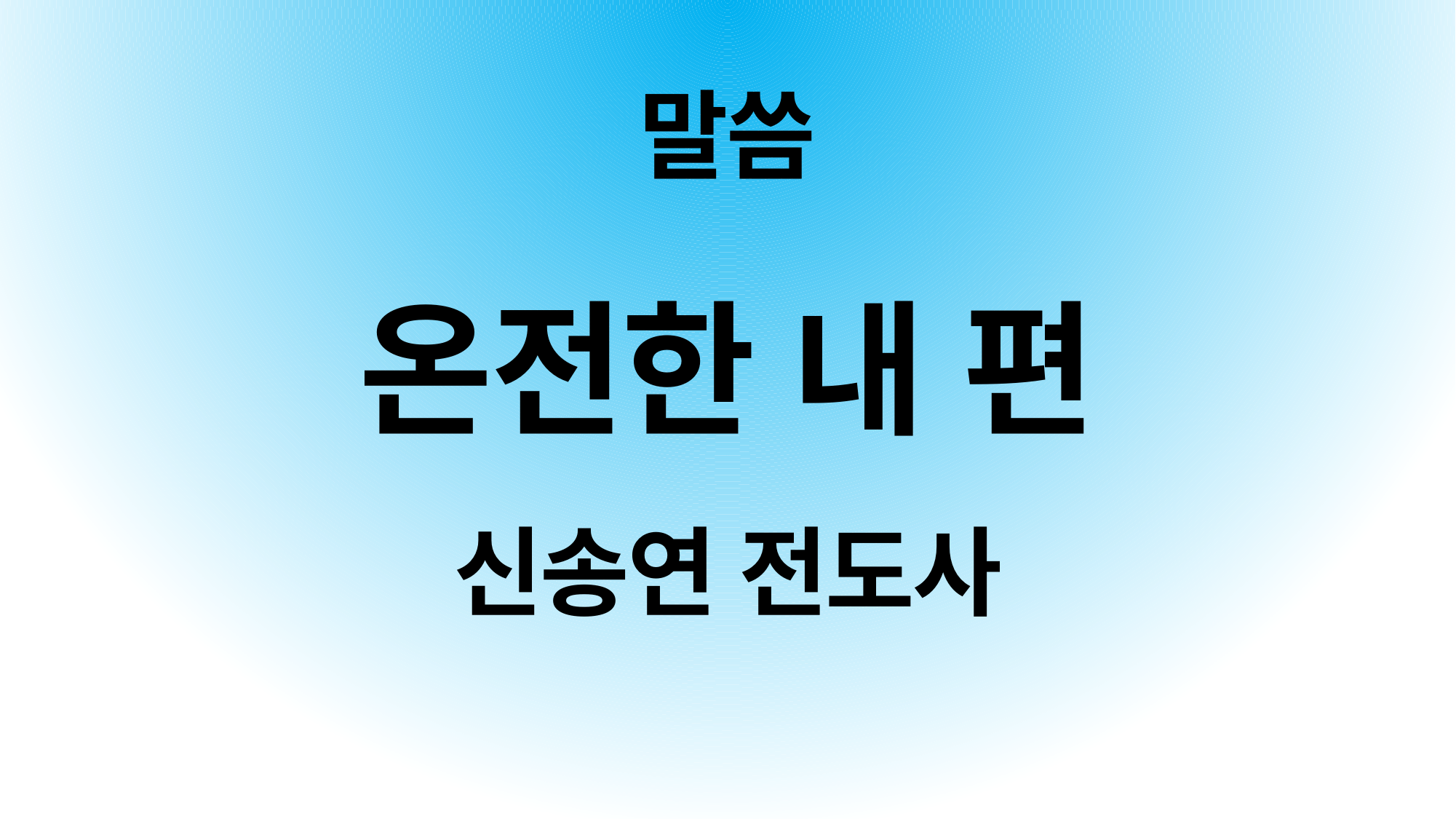

# 말씀 온전한 내 편 신송연 전도사